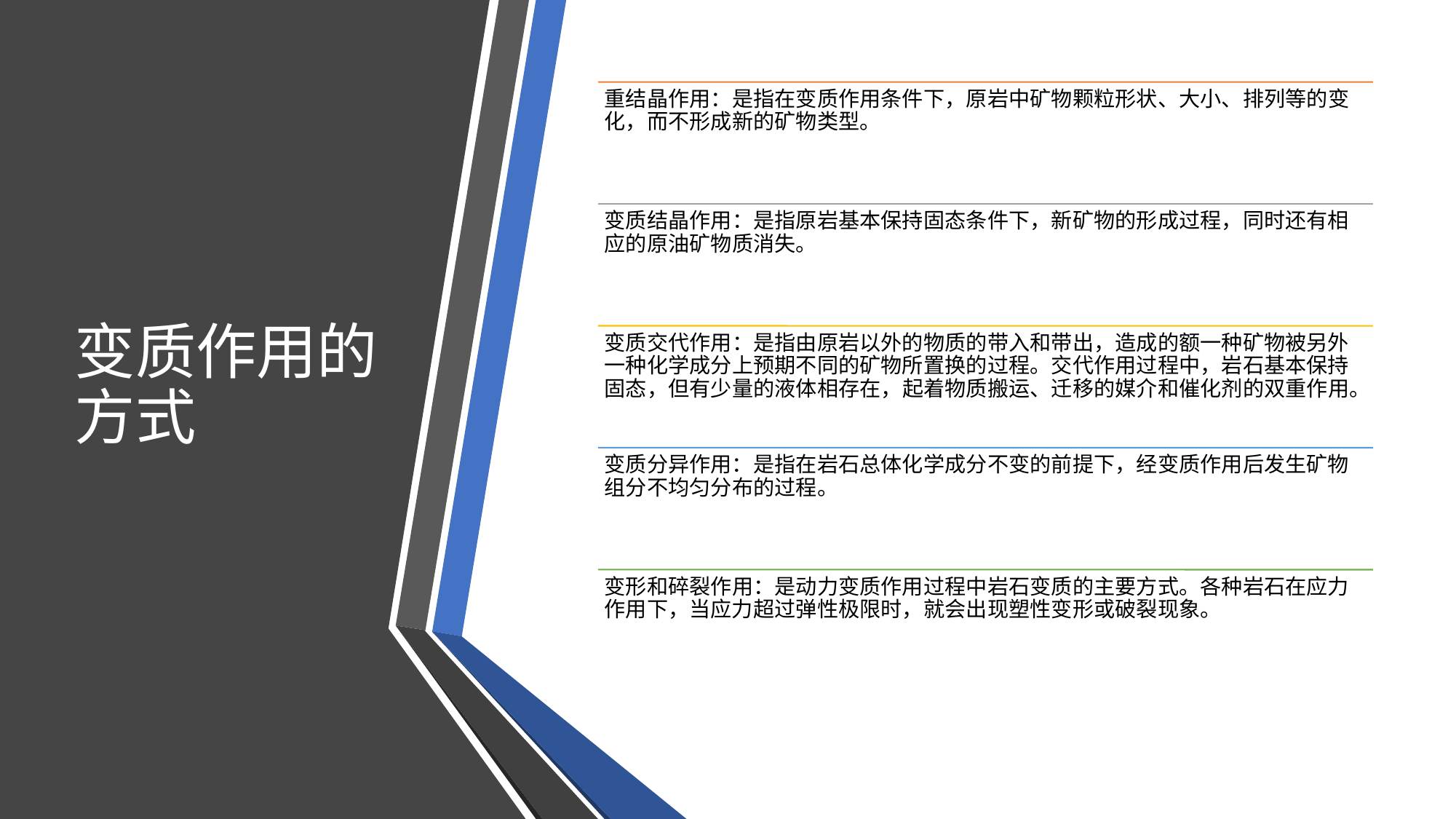

# 变质作用的方式
重结晶作用：是指在变质作用条件下，原岩中矿物颗粒形状、大小、排列等的变化，而不形成新的矿物类型。
变质结晶作用：是指原岩基本保持固态条件下，新矿物的形成过程，同时还有相应的原油矿物质消失。
变质交代作用：是指由原岩以外的物质的带入和带出，造成的额一种矿物被另外一种化学成分上预期不同的矿物所置换的过程。交代作用过程中，岩石基本保持固态，但有少量的液体相存在，起着物质搬运、迁移的媒介和催化剂的双重作用。
变质分异作用：是指在岩石总体化学成分不变的前提下，经变质作用后发生矿物组分不均匀分布的过程。
变形和碎裂作用：是动力变质作用过程中岩石变质的主要方式。各种岩石在应力作用下，当应力超过弹性极限时，就会出现塑性变形或破裂现象。